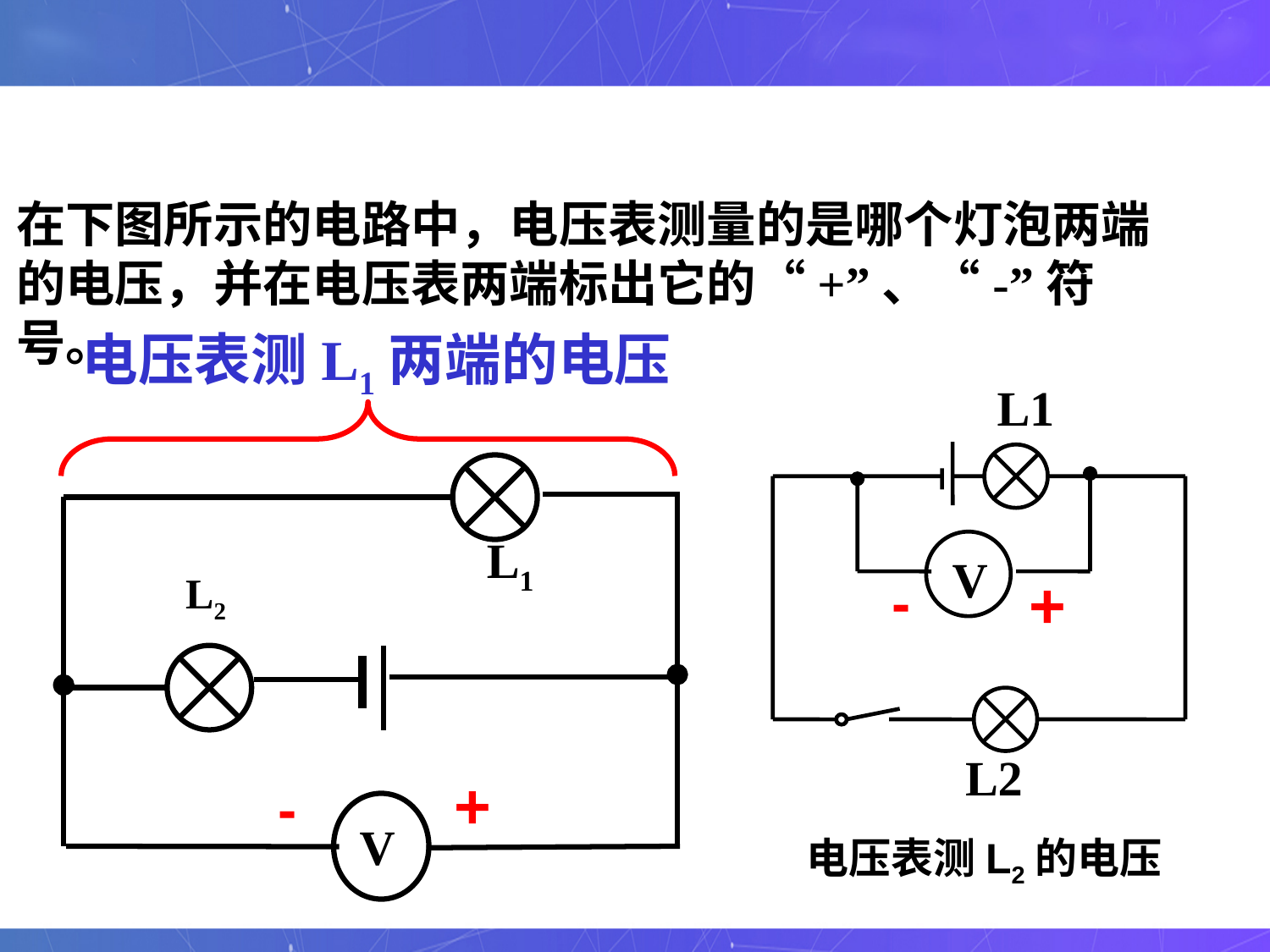

在下图所示的电路中，电压表测量的是哪个灯泡两端的电压，并在电压表两端标出它的“+”、“-”符号。
电压表测L1两端的电压
L1

V

L2

L1
+
L2
-

+
-

V
电压表测L2的电压